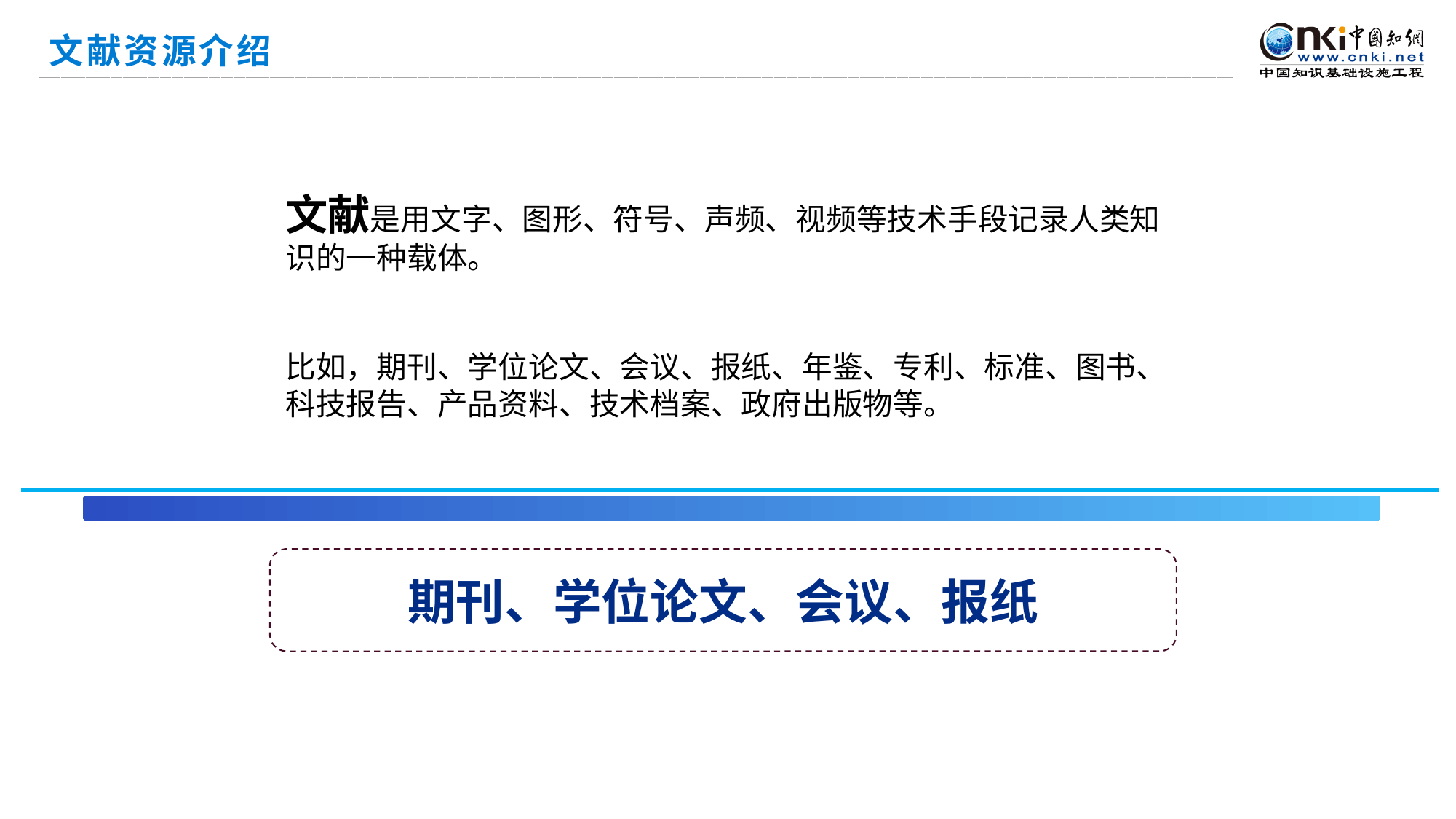

# 文献资源介绍
文献是用文字、图形、符号、声频、视频等技术手段记录人类知识的一种载体。

比如，期刊、学位论文、会议、报纸、年鉴、专利、标准、图书、科技报告、产品资料、技术档案、政府出版物等。

期刊、学位论文、会议、报纸